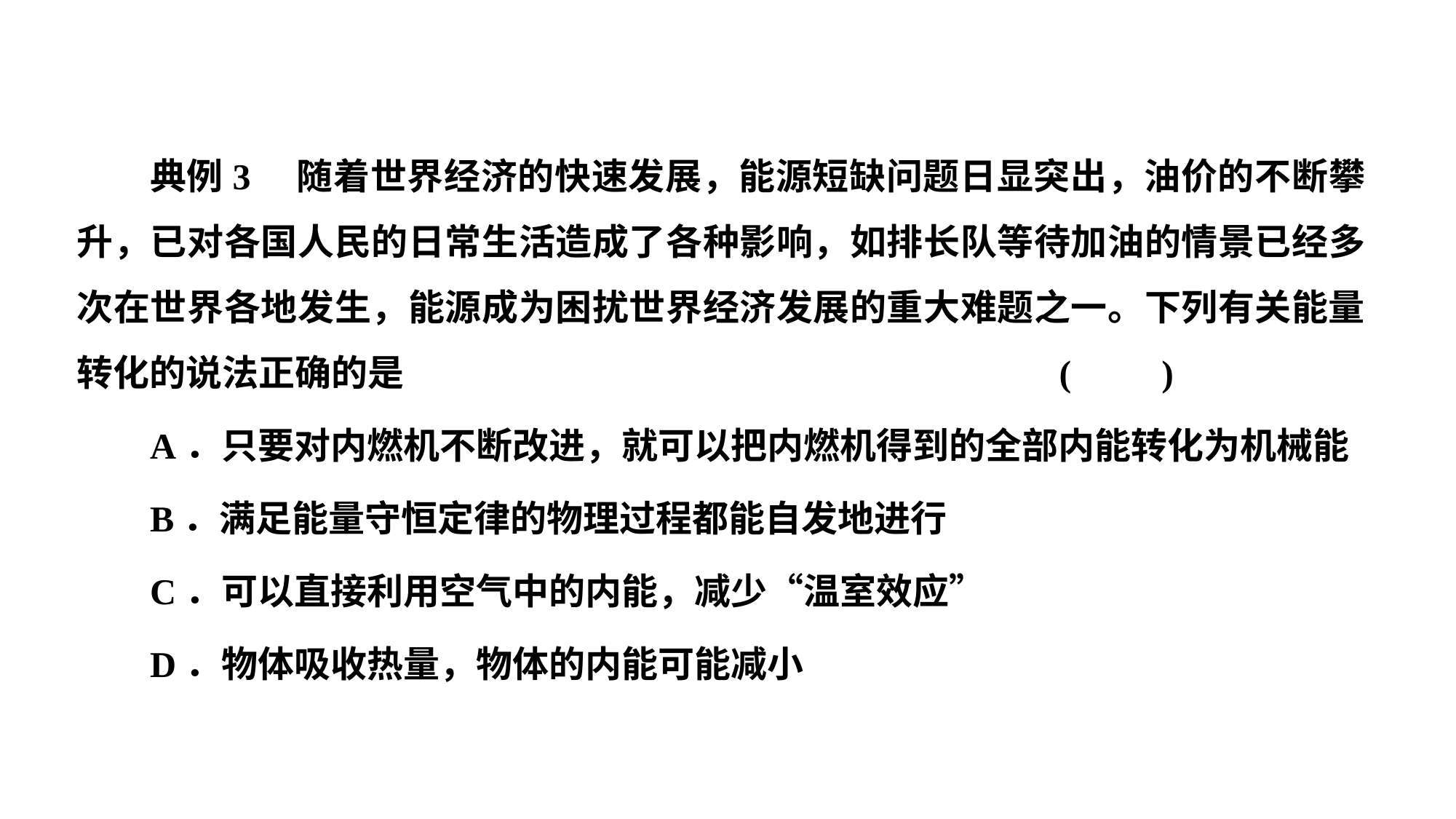

典例3　随着世界经济的快速发展，能源短缺问题日显突出，油价的不断攀升，已对各国人民的日常生活造成了各种影响，如排长队等待加油的情景已经多次在世界各地发生，能源成为困扰世界经济发展的重大难题之一。下列有关能量转化的说法正确的是						(　　)
A．只要对内燃机不断改进，就可以把内燃机得到的全部内能转化为机械能
B．满足能量守恒定律的物理过程都能自发地进行
C．可以直接利用空气中的内能，减少“温室效应”
D．物体吸收热量，物体的内能可能减小